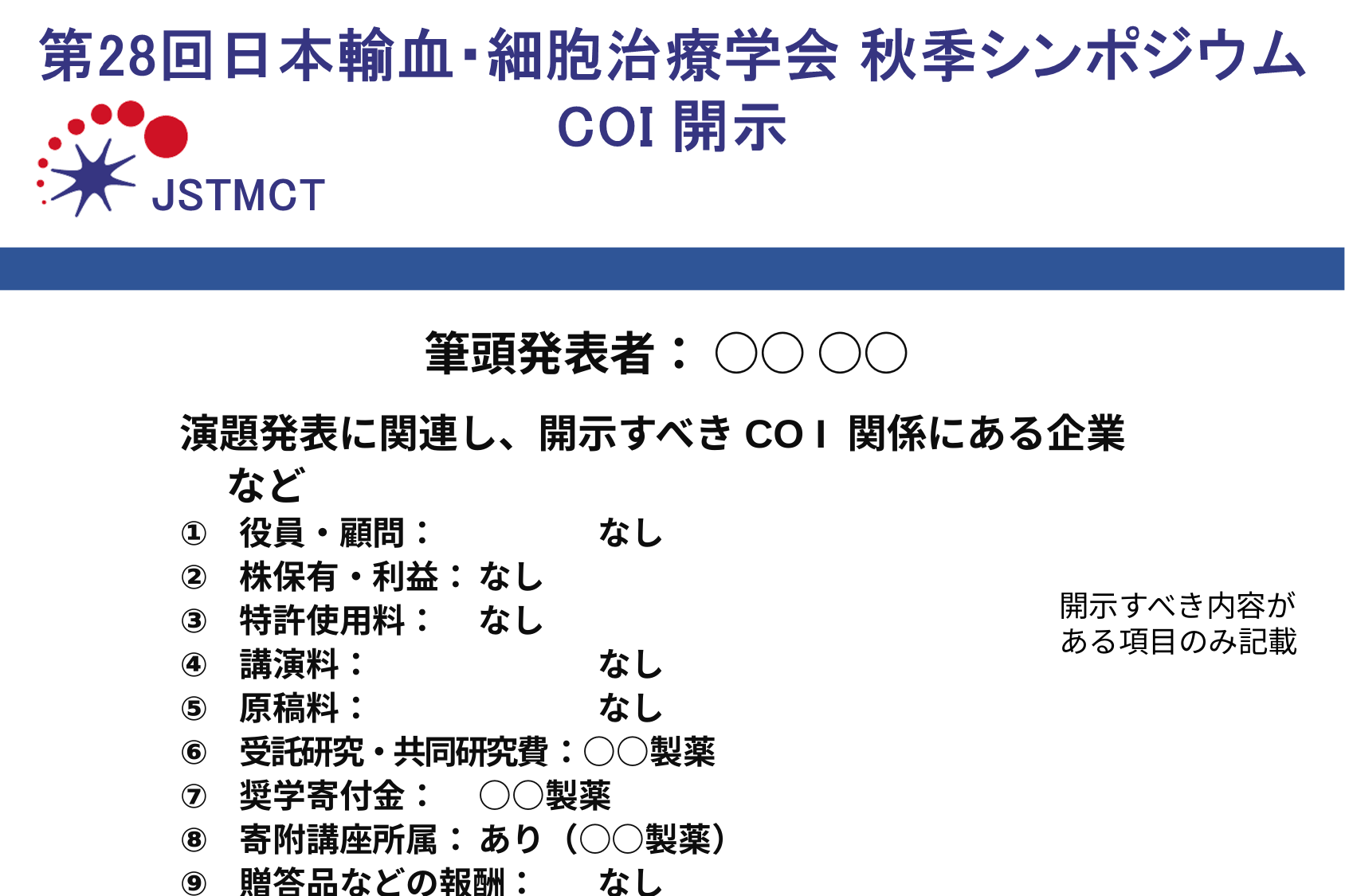

筆頭発表者： ○○ ○○
演題発表に関連し、開示すべきCO I 関係にある企業など
役員・顧問：		なし
株保有・利益：	なし
特許使用料：	なし
講演料：		なし
原稿料：		なし
受託研究・共同研究費：○○製薬
奨学寄付金：	○○製薬
寄附講座所属：	あり（○○製薬）
贈答品などの報酬：	なし
開示すべき内容が
ある項目のみ記載